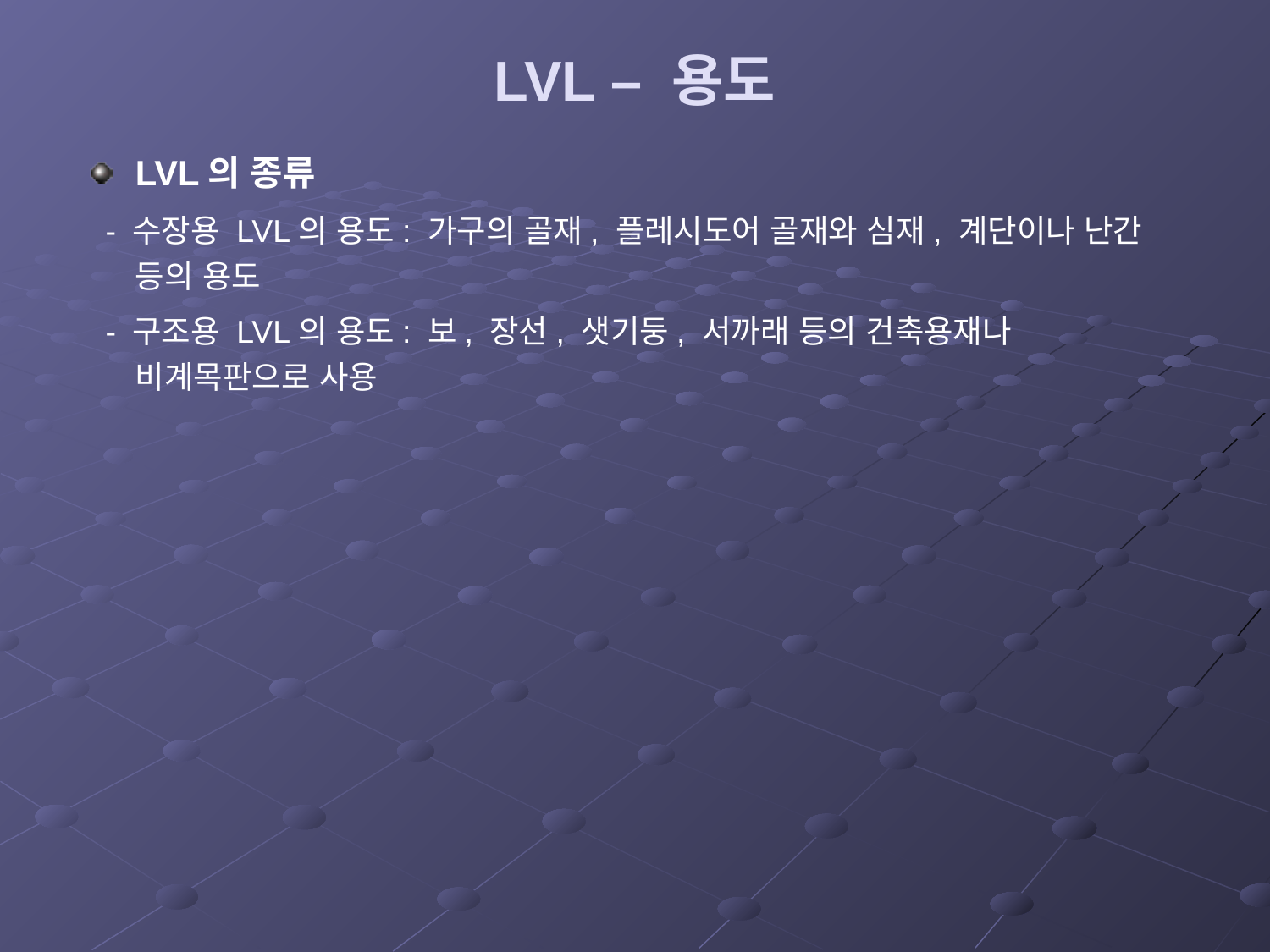

# LVL – 용도
LVL의 종류
  - 수장용 LVL의 용도: 가구의 골재, 플레시도어 골재와 심재, 계단이나 난간 등의 용도
  - 구조용 LVL의 용도: 보, 장선, 샛기둥, 서까래 등의 건축용재나 비계목판으로 사용